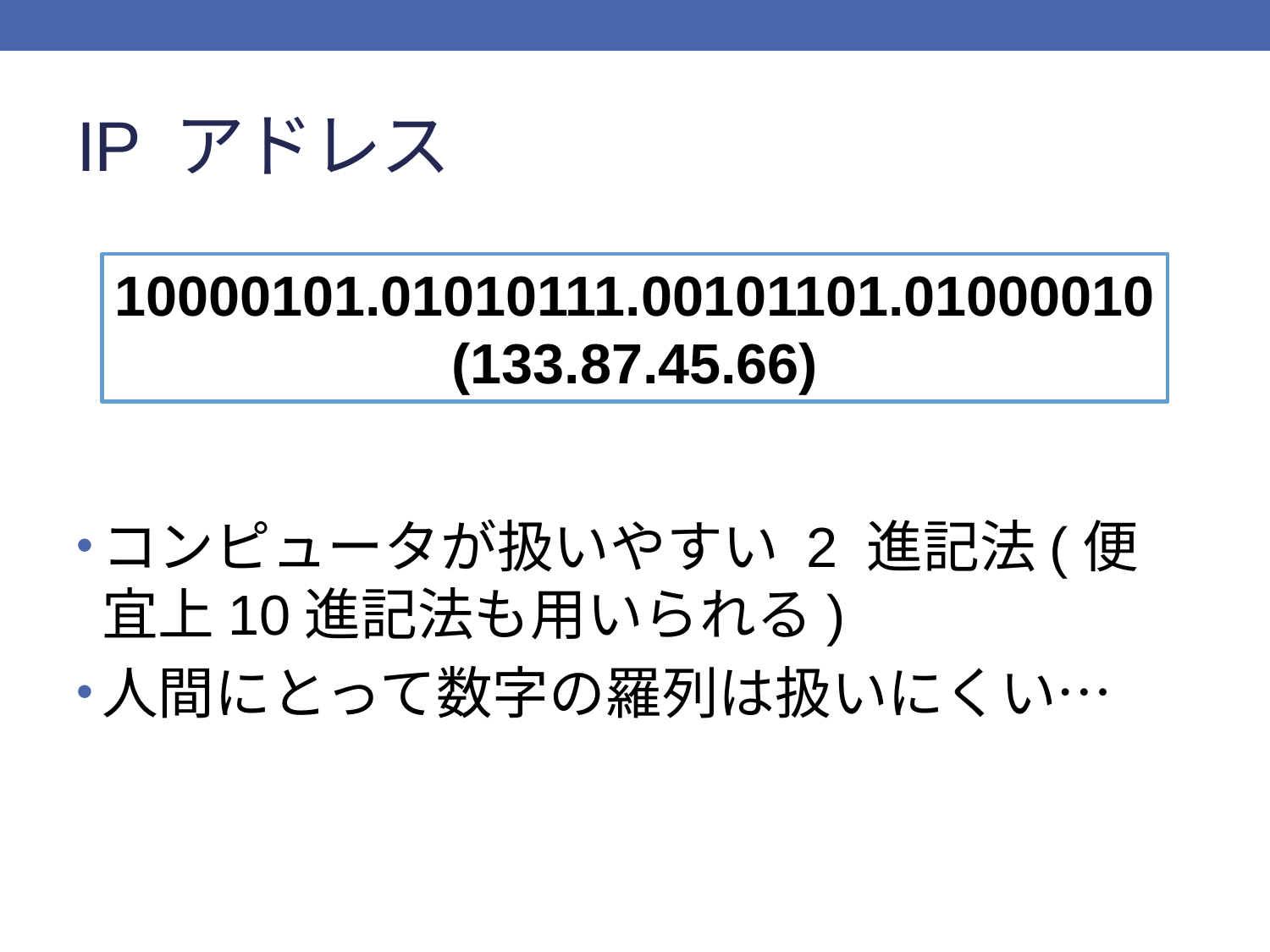

# IP アドレス
10000101.01010111.00101101.01000010
(133.87.45.66)
コンピュータが扱いやすい 2 進記法(便宜上10進記法も用いられる)
人間にとって数字の羅列は扱いにくい…